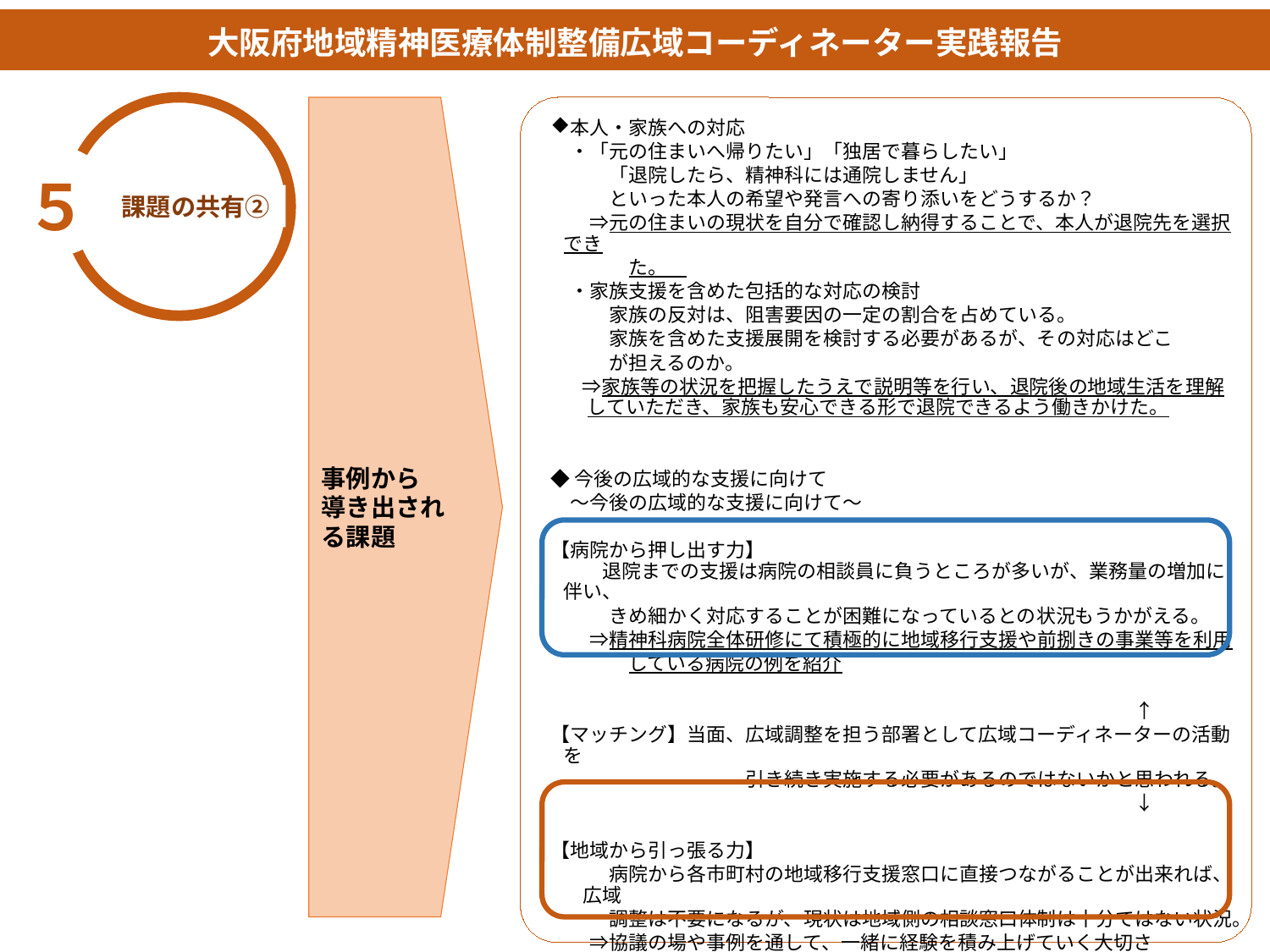

大阪府地域精神医療体制整備広域コーディネーター実践報告

５
課題の共有②
事例から
導き出される課題
本人・家族への対応
　・「元の住まいへ帰りたい」「独居で暮らしたい」
　　　「退院したら、精神科には通院しません」
　　　といった本人の希望や発言への寄り添いをどうするか？
　　⇒元の住まいの現状を自分で確認し納得することで、本人が退院先を選択でき
　　　　た。
　・家族支援を含めた包括的な対応の検討
　　　家族の反対は、阻害要因の一定の割合を占めている。
　　　家族を含めた支援展開を検討する必要があるが、その対応はどこ
　　　が担えるのか。
　⇒家族等の状況を把握したうえで説明等を行い、退院後の地域生活を理解していただき、家族も安心できる形で退院できるよう働きかけた。

◆今後の広域的な支援に向けて
　～今後の広域的な支援に向けて～

【病院から押し出す力】
　　退院までの支援は病院の相談員に負うところが多いが、業務量の増加に伴い、
　　　きめ細かく対応することが困難になっているとの状況もうかがえる。
　　⇒精神科病院全体研修にて積極的に地域移行支援や前捌きの事業等を利用
　　　　している病院の例を紹介

　　　　　　　　　　　　　　　　　　　　　　　　　　　　　　↑
【マッチング】当面、広域調整を担う部署として広域コーディネーターの活動を
　　　　　　　　　　引き続き実施する必要があるのではないかと思われる。
　　　　　　　　　　　　　　　　　　　　　　　　　　　　　　↓

【地域から引っ張る力】
　　　病院から各市町村の地域移行支援窓口に直接つながることが出来れば、　広域
　　　調整は不要になるが、現状は地域側の相談窓口体制は十分ではない状況。
　　⇒協議の場や事例を通して、一緒に経験を積み上げていく大切さ